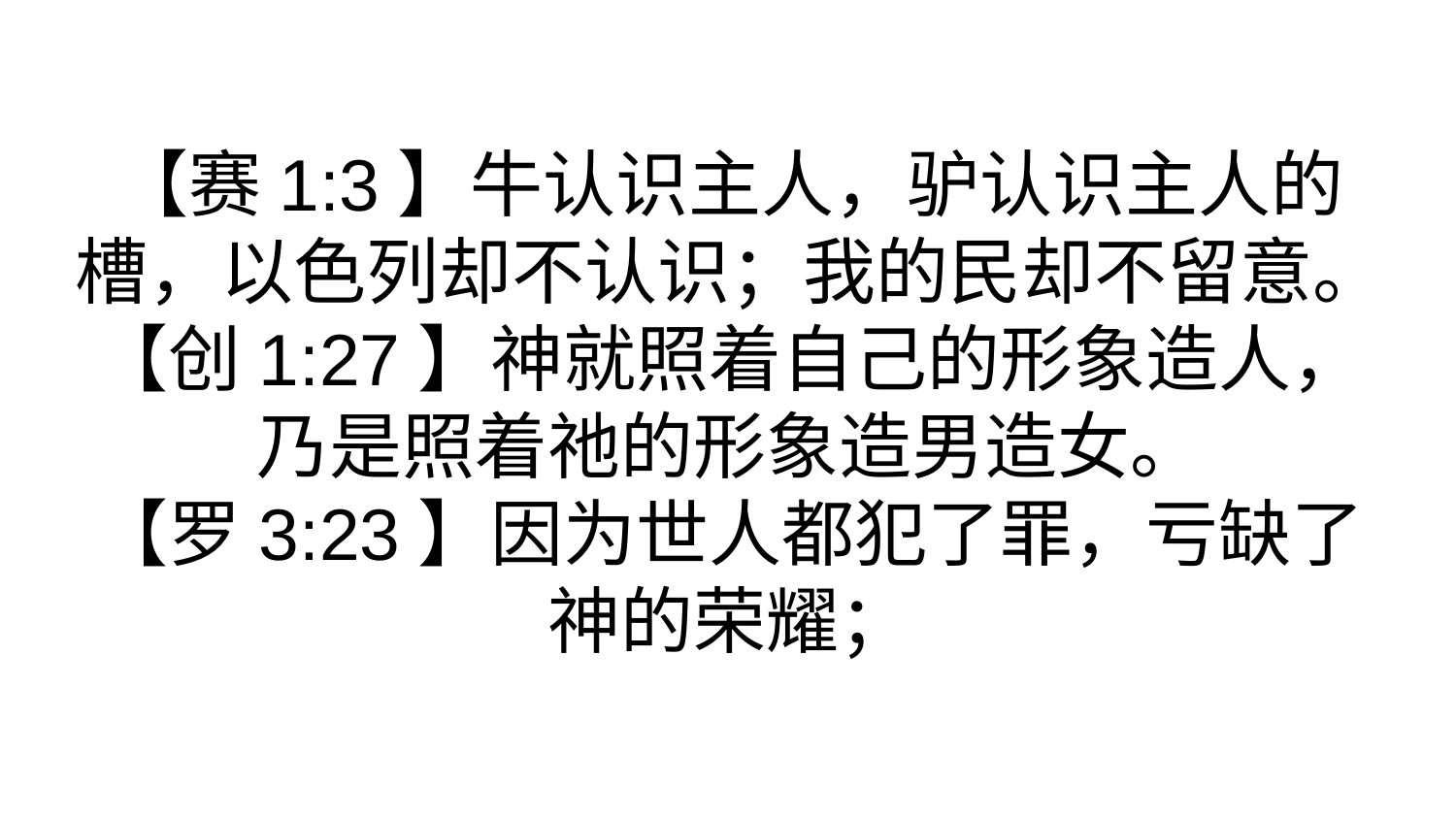

# 【赛1:3】牛认识主人，驴认识主人的槽，以色列却不认识；我的民却不留意。 【创1:27】神就照着自己的形象造人，乃是照着祂的形象造男造女。 【罗3:23】因为世人都犯了罪，亏缺了神的荣耀；